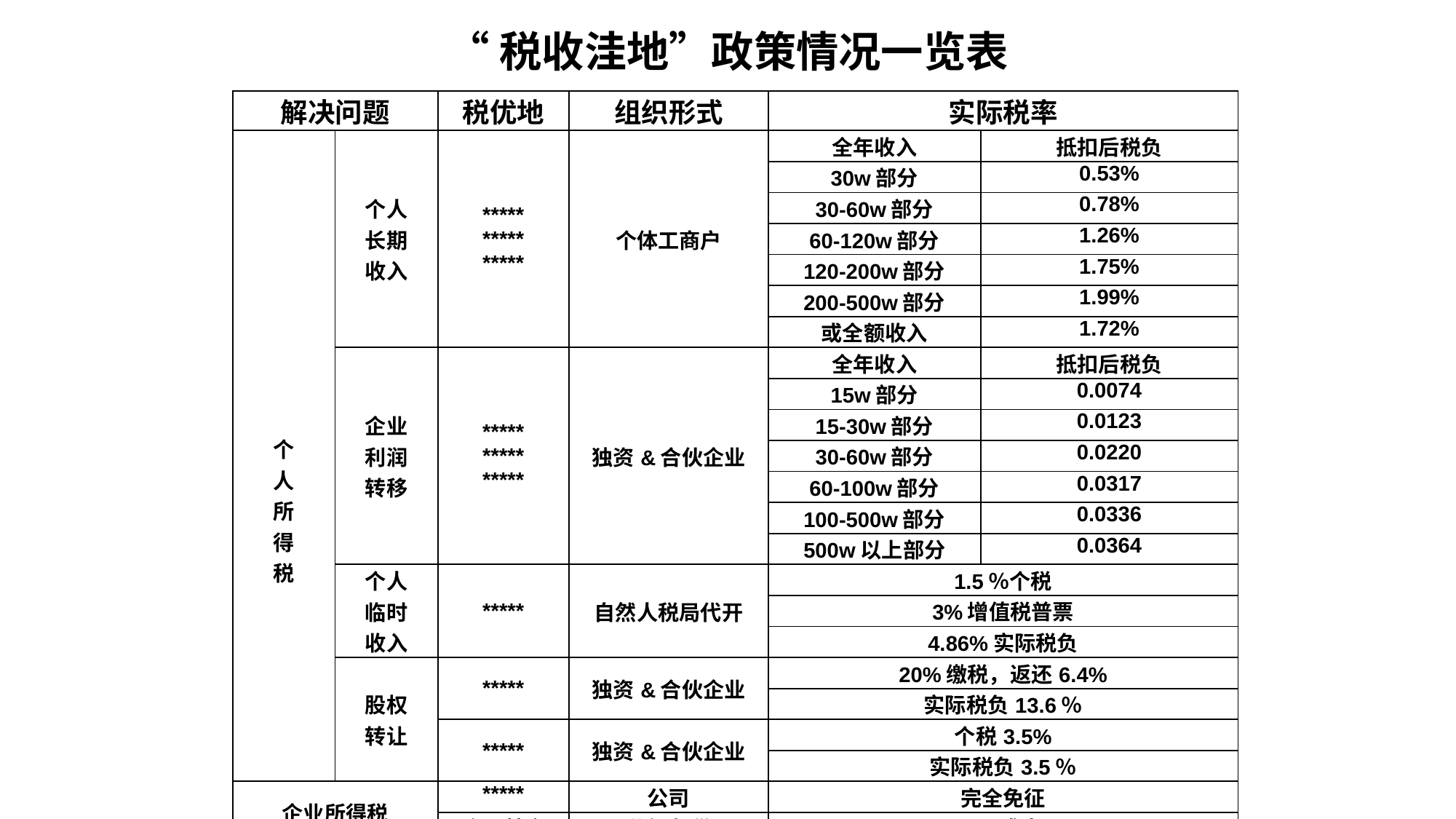

“税收洼地”政策情况一览表
| 解决问题 |  | 税优地 | 组织形式 | 实际税率 |  |
| --- | --- | --- | --- | --- | --- |
| 个 人 所 得 税 | 个人 长期 收入 | \*\*\*\*\* \*\*\*\*\* \*\*\*\*\* | 个体工商户 | 全年收入 | 抵扣后税负 |
|  |  |  |  | 30w部分 | 0.53% |
|  |  |  |  | 30-60w部分 | 0.78% |
|  |  |  |  | 60-120w部分 | 1.26% |
|  |  |  |  | 120-200w部分 | 1.75% |
|  |  |  |  | 200-500w部分 | 1.99% |
|  |  |  |  | 或全额收入 | 1.72% |
|  | 企业 利润 转移 | \*\*\*\*\* \*\*\*\*\* \*\*\*\*\* | 独资&合伙企业 | 全年收入 | 抵扣后税负 |
|  |  |  |  | 15w部分 | 0.0074 |
|  |  |  |  | 15-30w部分 | 0.0123 |
|  |  |  |  | 30-60w部分 | 0.0220 |
|  |  |  |  | 60-100w部分 | 0.0317 |
|  |  |  |  | 100-500w部分 | 0.0336 |
|  |  |  |  | 500w以上部分 | 0.0364 |
|  | 个人 临时 收入 | \*\*\*\*\* | 自然人税局代开 | 1.5％个税 |  |
|  |  |  |  | 3%增值税普票 |  |
|  |  |  |  | 4.86%实际税负 |  |
|  | 股权 转让 | \*\*\*\*\* | 独资&合伙企业 | 20%缴税，返还6.4% |  |
|  |  |  |  | 实际税负13.6％ |  |
|  |  | \*\*\*\*\* | 独资&合伙企业 | 个税3.5% |  |
|  |  |  |  | 实际税负3.5％ |  |
| 企业所得税 |  | \*\*\*\*\* | 公司 | 完全免征 |  |
|  |  | 购买基金 | 分红免税 | 5%成本 |  |